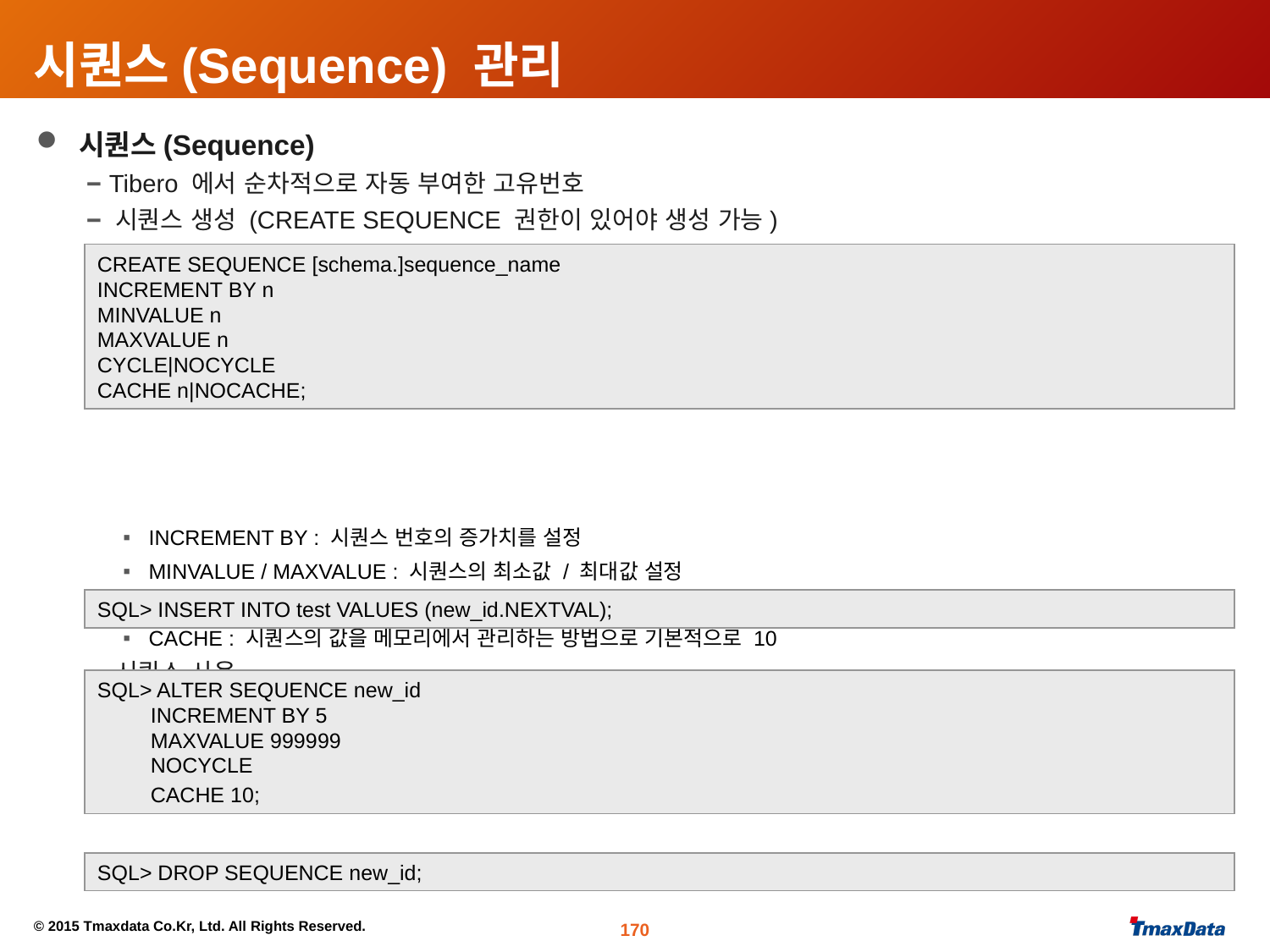

# 시퀀스(Sequence) 관리
 시퀀스(Sequence)
 Tibero 에서 순차적으로 자동 부여한 고유번호
 시퀀스 생성 (CREATE SEQUENCE 권한이 있어야 생성 가능)

INCREMENT BY : 시퀀스 번호의 증가치를 설정
MINVALUE / MAXVALUE : 시퀀스의 최소값 / 최대값 설정
NOCYCLE : 최고값까지 증가가 완료되면 에러를 발생.
CACHE : 시퀀스의 값을 메모리에서 관리하는 방법으로 기본적으로 10
 시퀀스 사용

 시퀀스 변경

시퀀스 삭제
CREATE SEQUENCE [schema.]sequence_name
INCREMENT BY n
MINVALUE n
MAXVALUE n
CYCLE|NOCYCLE
CACHE n|NOCACHE;
SQL> INSERT INTO test VALUES (new_id.NEXTVAL);
SQL> ALTER SEQUENCE new_id
         INCREMENT BY 5
         MAXVALUE 999999
         NOCYCLE
         CACHE 10;
SQL> DROP SEQUENCE new_id;